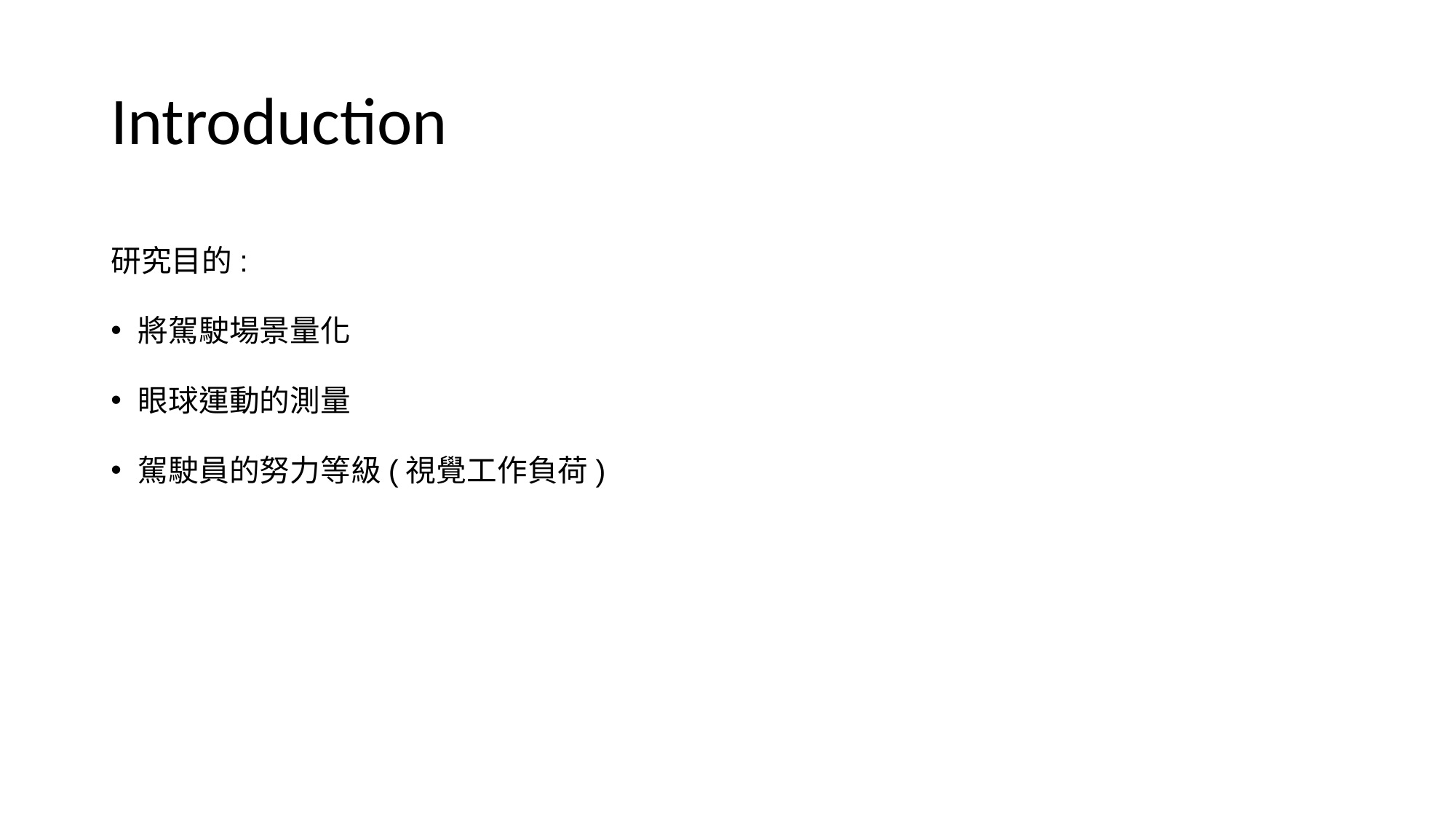

# Introduction
研究目的:
將駕駛場景量化
眼球運動的測量
駕駛員的努力等級(視覺工作負荷)